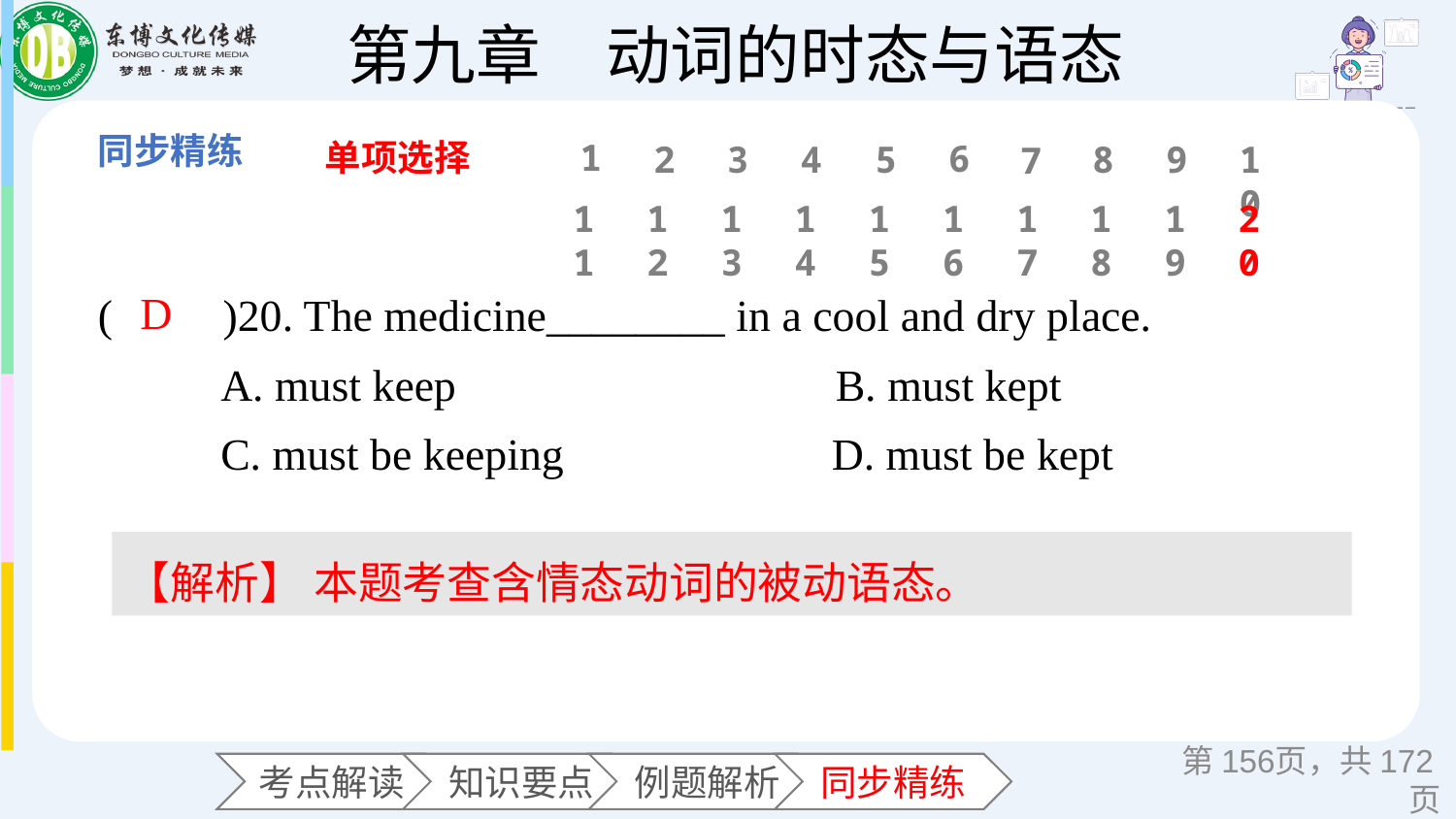

单项选择
1
6
2
3
4
5
8
9
10
7
11
12
13
14
15
16
17
18
19
20
(　　)20. The medicine________ in a cool and dry place.
           A. must keep                                  B. must kept
           C. must be keeping                        D. must be kept
D
【解析】 本题考查含情态动词的被动语态。
第156页，共172页